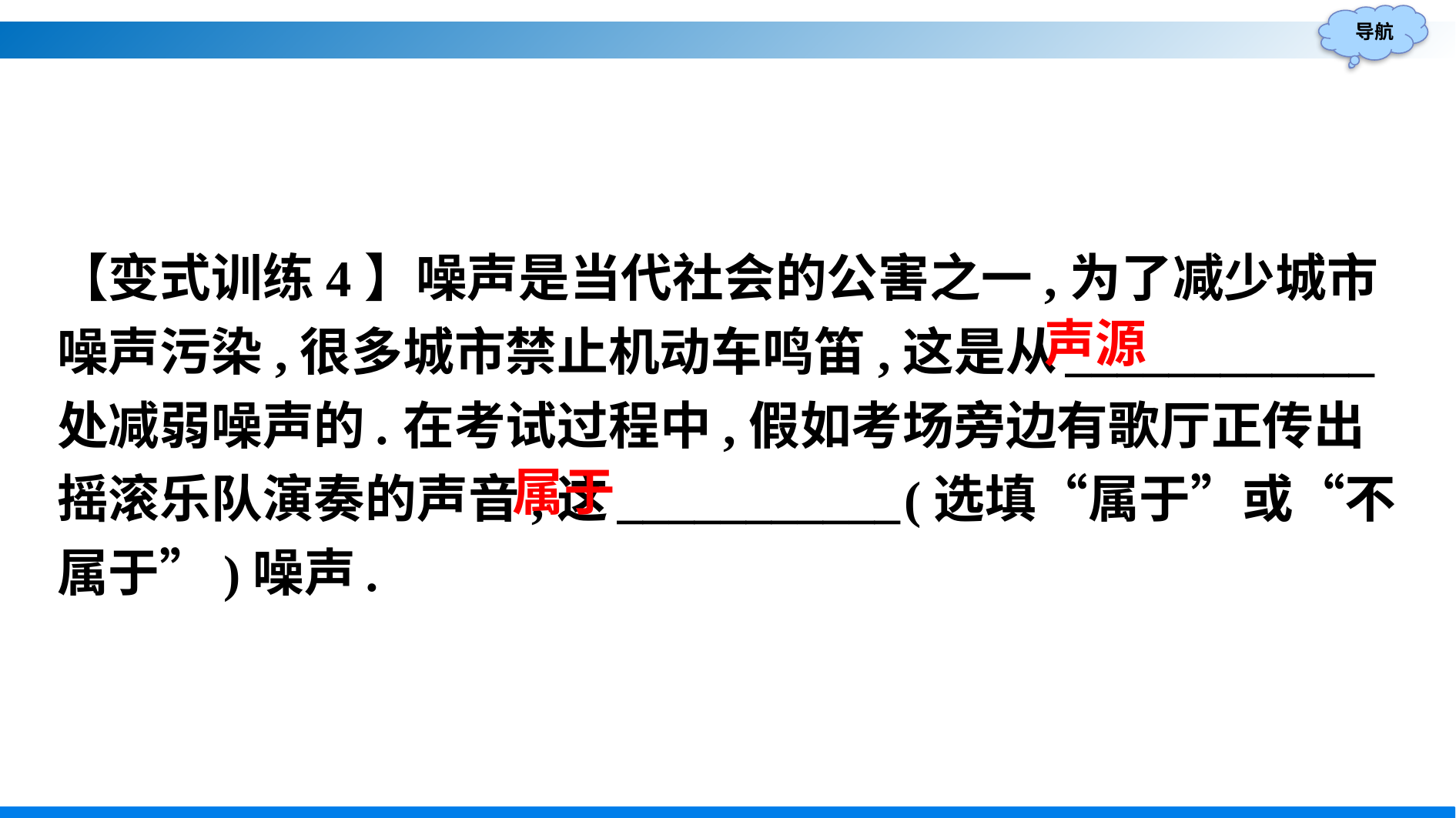

【变式训练4】噪声是当代社会的公害之一,为了减少城市噪声污染,很多城市禁止机动车鸣笛,这是从____________处减弱噪声的.在考试过程中,假如考场旁边有歌厅正传出摇滚乐队演奏的声音,这___________(选填“属于”或“不属于”)噪声.
声源
属于